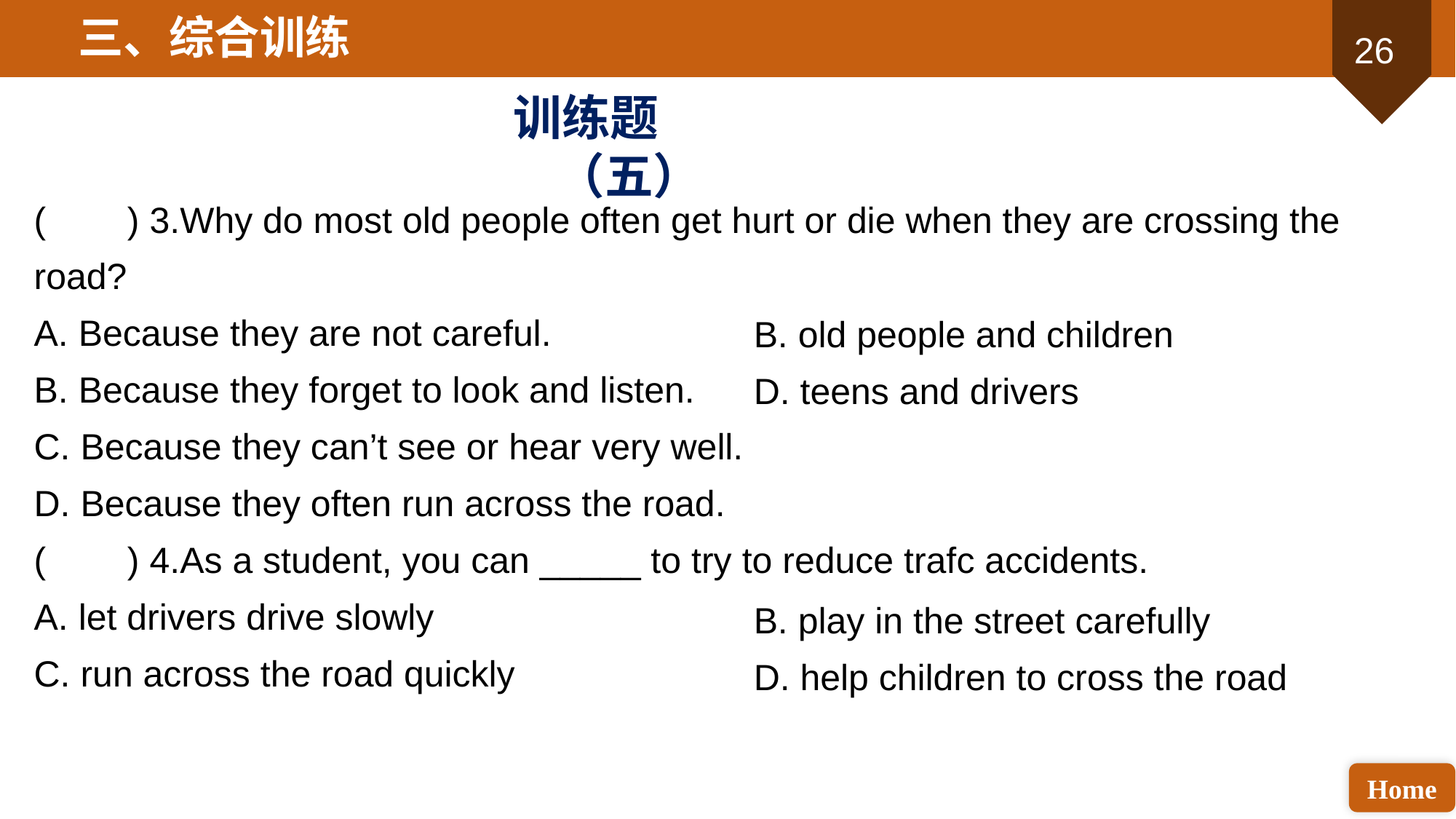

三、综合训练
训练题（五）
(        ) 3.Why do most old people often get hurt or die when they are crossing the road?
A. Because they are not careful.
B. Because they forget to look and listen.
C. Because they can’t see or hear very well.
D. Because they often run across the road.
(        ) 4.As a student, you can _____ to try to reduce trafc accidents.
A. let drivers drive slowly
C. run across the road quickly
B. old people and children
D. teens and drivers
B. play in the street carefully
D. help children to cross the road